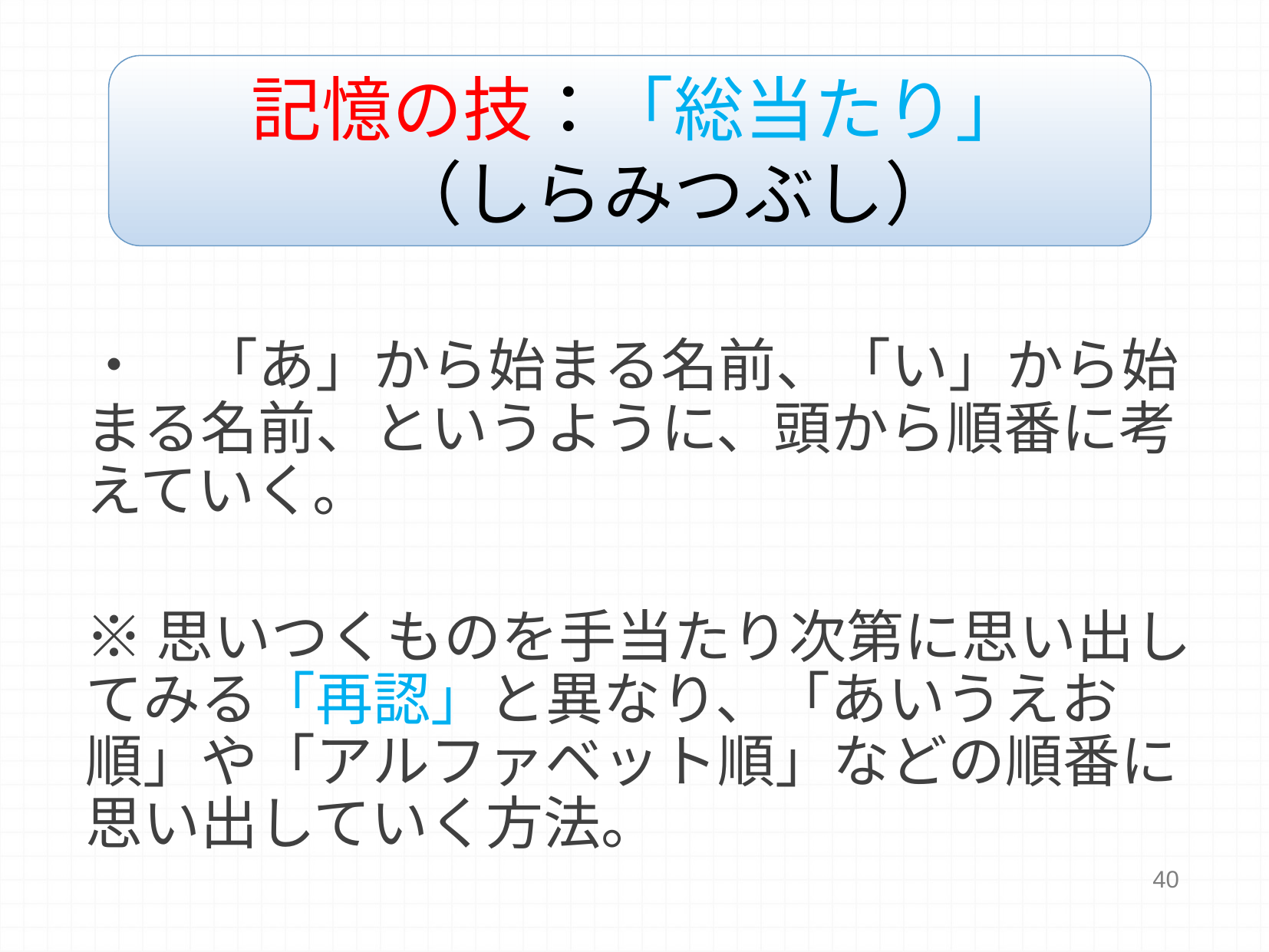

記憶の技：「総当たり」
　（しらみつぶし）
・　「あ」から始まる名前、「い」から始まる名前、というように、頭から順番に考えていく。

※思いつくものを手当たり次第に思い出してみる「再認」と異なり、「あいうえお順」や「アルファベット順」などの順番に思い出していく方法。

40